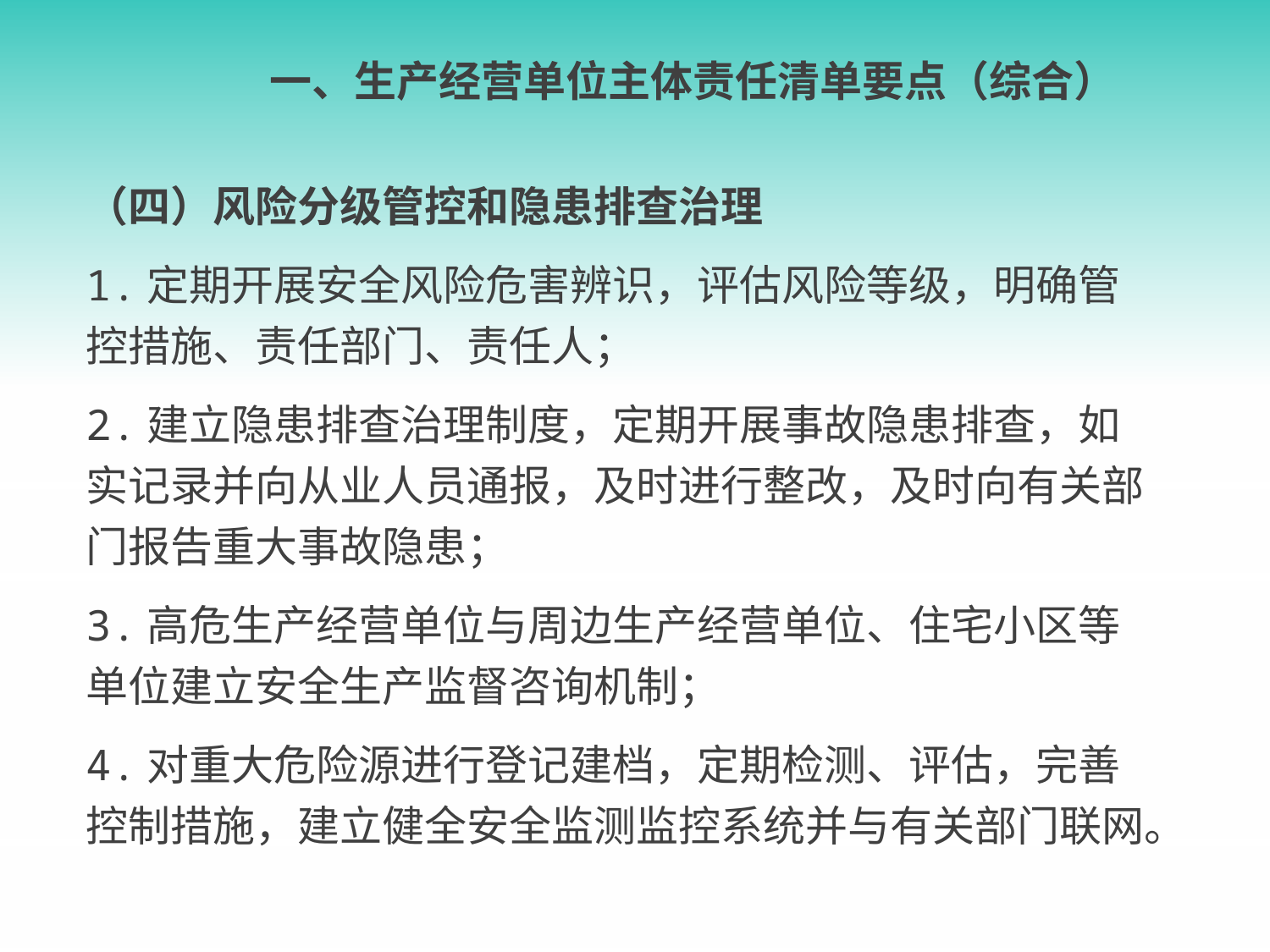

# 一、生产经营单位主体责任清单要点（综合）
（四）风险分级管控和隐患排查治理
1.定期开展安全风险危害辨识，评估风险等级，明确管控措施、责任部门、责任人；
2.建立隐患排查治理制度，定期开展事故隐患排查，如实记录并向从业人员通报，及时进行整改，及时向有关部门报告重大事故隐患；
3.高危生产经营单位与周边生产经营单位、住宅小区等单位建立安全生产监督咨询机制；
4.对重大危险源进行登记建档，定期检测、评估，完善控制措施，建立健全安全监测监控系统并与有关部门联网。